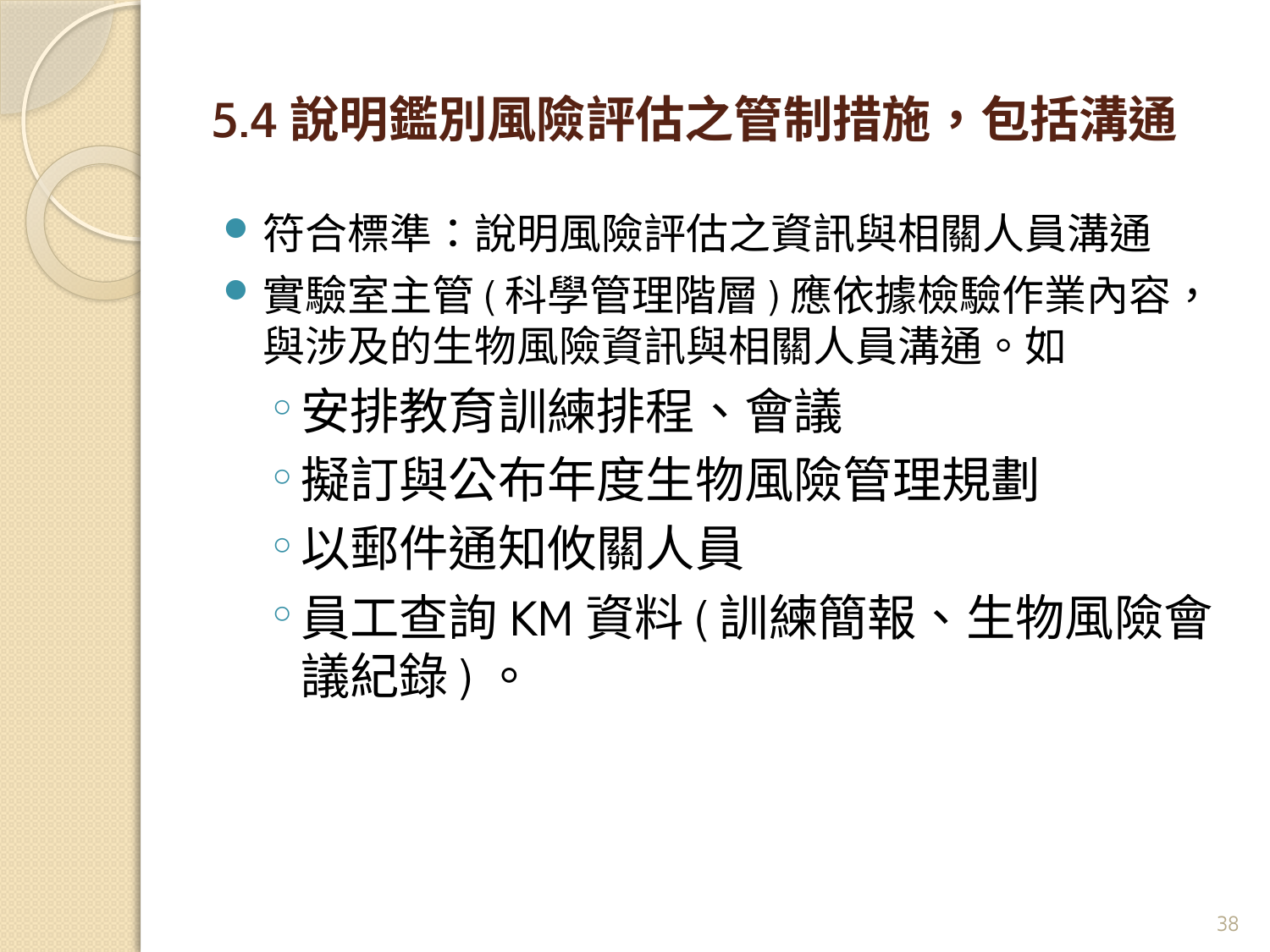

# 5.4說明鑑別風險評估之管制措施，包括溝通
符合標準：說明風險評估之資訊與相關人員溝通
實驗室主管(科學管理階層)應依據檢驗作業內容，與涉及的生物風險資訊與相關人員溝通。如
安排教育訓練排程、會議
擬訂與公布年度生物風險管理規劃
以郵件通知攸關人員
員工查詢KM資料(訓練簡報、生物風險會議紀錄)。

38